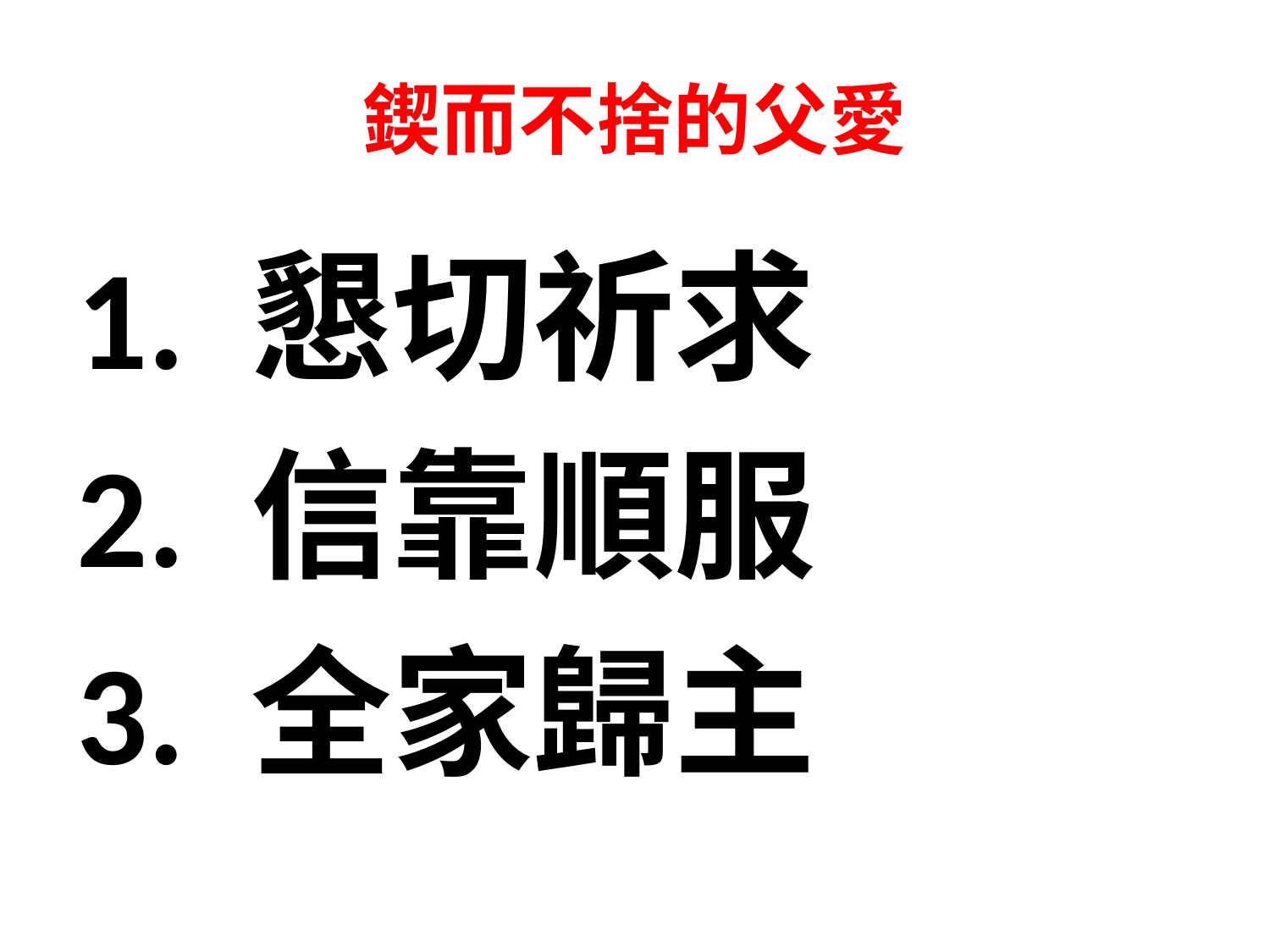

# 鍥而不捨的父愛
1. 懇切祈求
2. 信靠順服
3. 全家歸主